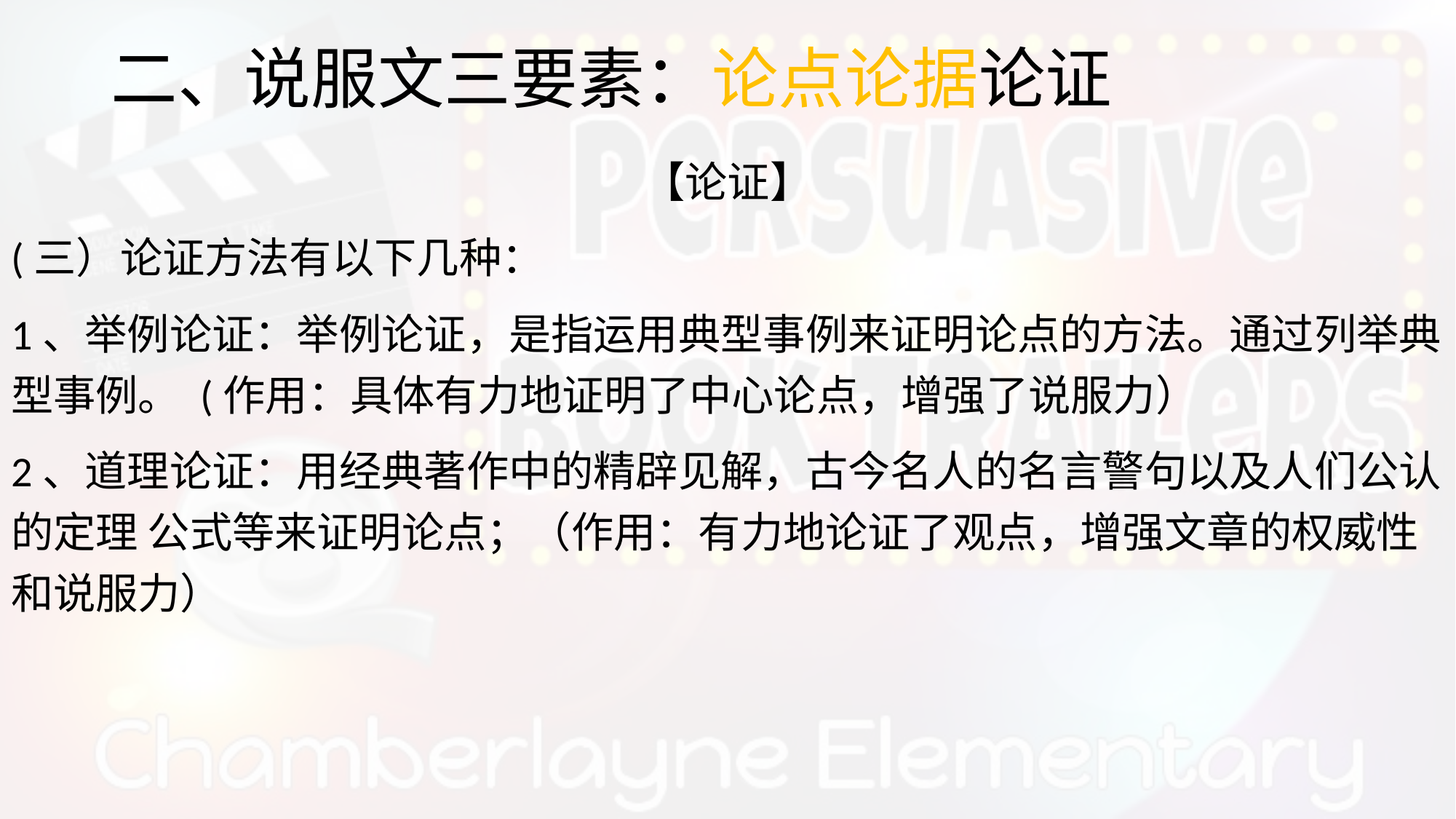

# 二、说服文三要素：论点论据论证

【论证】
(三）	论证方法有以下几种：
1、举例论证：举例论证，是指运用典型事例来证明论点的方法。通过列举典型事例。 (作用：具体有力地证明了中心论点，增强了说服力）
2、道理论证：用经典著作中的精辟见解，古今名人的名言警句以及人们公认的定理 公式等来证明论点；（作用：有力地论证了观点，增强文章的权威性和说服力）